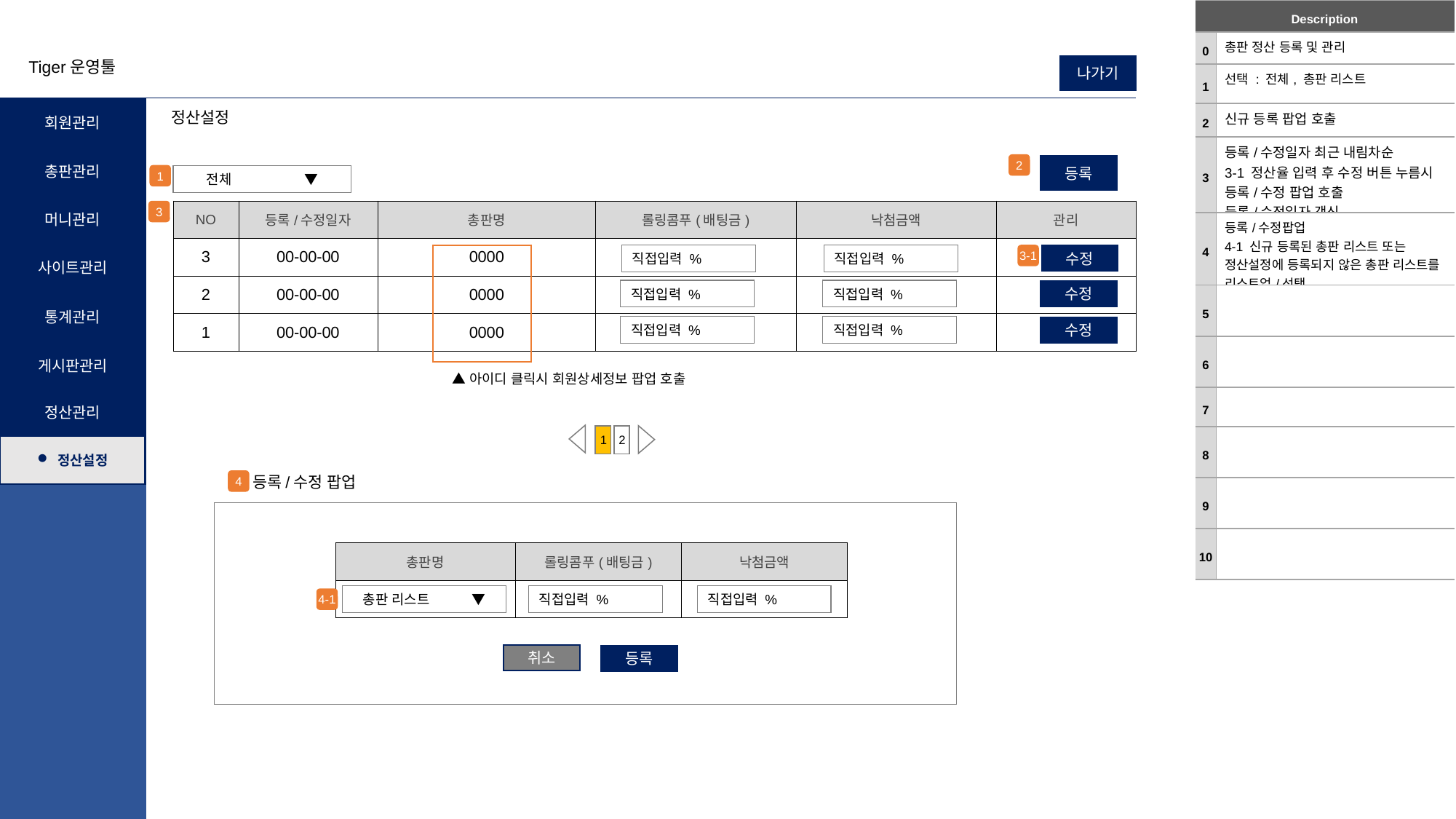

| Description |  |
| --- | --- |
| 0 | 총판 정산 등록 및 관리 |
| 1 | 선택 : 전체, 총판 리스트 |
| 2 | 신규 등록 팝업 호출 |
| 3 | 등록/수정일자 최근 내림차순 3-1 정산율 입력 후 수정 버튼 누름시 등록/수정 팝업 호출 등록/수정일자 갱신 |
| 4 | 등록/수정팝업 4-1 신규 등록된 총판 리스트 또는 정산설정에 등록되지 않은 총판 리스트를 리스트업/선택 |
| 5 |  |
| 6 |  |
| 7 |  |
| 8 |  |
| 9 |  |
| 10 |  |
Tiger운영툴
나가기
회원관리
정산설정
총판관리
2
등록
1
전체                   ▼
머니관리

3
| NO | 등록/수정일자 | 총판명 | 롤링콤푸(배팅금) | 낙첨금액 | 관리 |
| --- | --- | --- | --- | --- | --- |
| 3 | 00-00-00 | 0000 |  |  |  |
| 2 | 00-00-00 | 0000 |  |  |  |
| 1 | 00-00-00 | 0000 |  |  |  |
사이트관리
직접입력 %
직접입력 %
3-1

수정
직접입력 %
직접입력 %
수정
통계관리
직접입력 %
직접입력 %
수정
게시판관리
▲아이디 클릭시 회원상세정보 팝업 호출
정산관리
1
2

정산설정
등록/수정 팝업
4

| 총판명 | 롤링콤푸(배팅금) | 낙첨금액 |
| --- | --- | --- |
|  |  |  |
총판 리스트           ▼
직접입력 %
직접입력 %
4-1
취소
등록